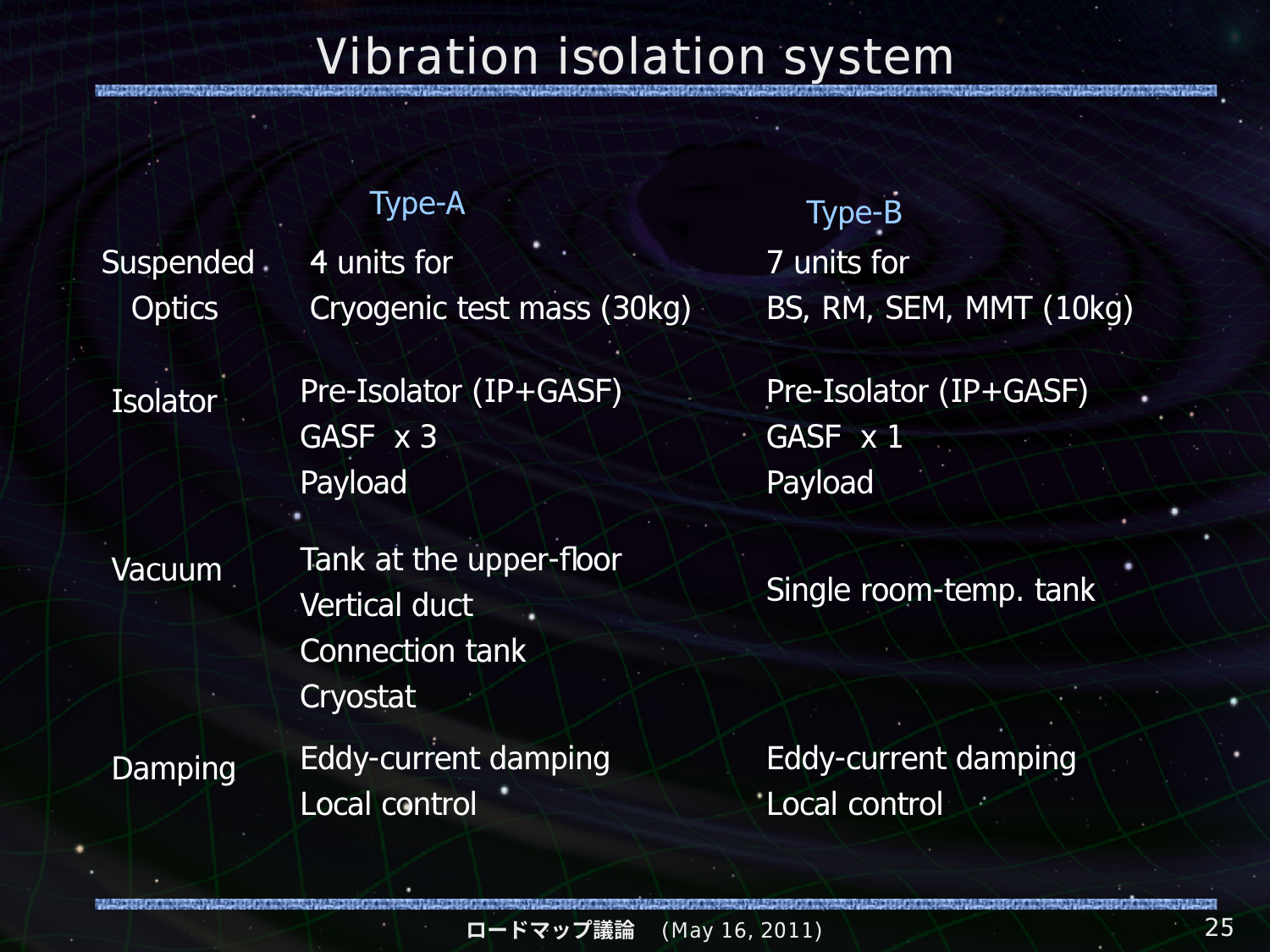

# Vibration isolation system
Type-A
Type-B
Suspended
   Optics
4 units for
Cryogenic test mass (30kg)
7 units for
BS, RM, SEM, MMT (10kg)
Pre-Isolator (IP+GASF)
GASF  x 3
Payload
Pre-Isolator (IP+GASF)
GASF  x 1
Payload

Isolator
Tank at the upper-floor
Vertical duct
Connection tank
Cryostat

Vacuum
Single room-temp. tank
Eddy-current damping
Local control
Eddy-current damping
Local control
Damping
25
ロードマップ議論　(May 16, 2011)